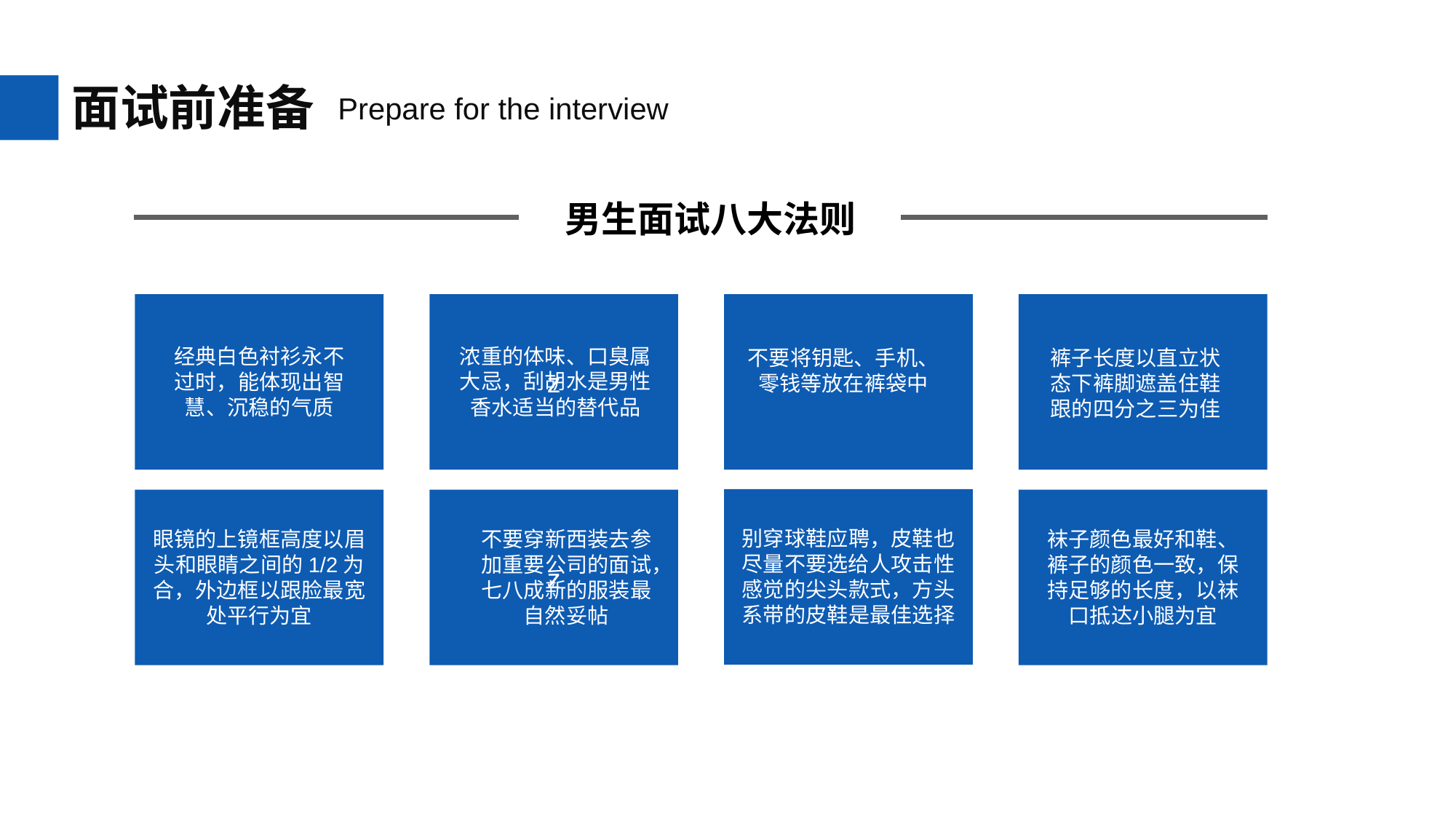

面试前准备

 Prepare for the interview
男生面试八大法则

经典白色衬衫永不过时，能体现出智慧、沉稳的气质
z
浓重的体味、口臭属大忌，刮胡水是男性香水适当的替代品

不要将钥匙、手机、零钱等放在裤袋中

裤子长度以直立状态下裤脚遮盖住鞋跟的四分之三为佳

别穿球鞋应聘，皮鞋也尽量不要选给人攻击性感觉的尖头款式，方头系带的皮鞋是最佳选择

眼镜的上镜框高度以眉头和眼睛之间的1/2为合，外边框以跟脸最宽处平行为宜
z
不要穿新西装去参加重要公司的面试，七八成新的服装最自然妥帖

袜子颜色最好和鞋、裤子的颜色一致，保持足够的长度，以袜口抵达小腿为宜